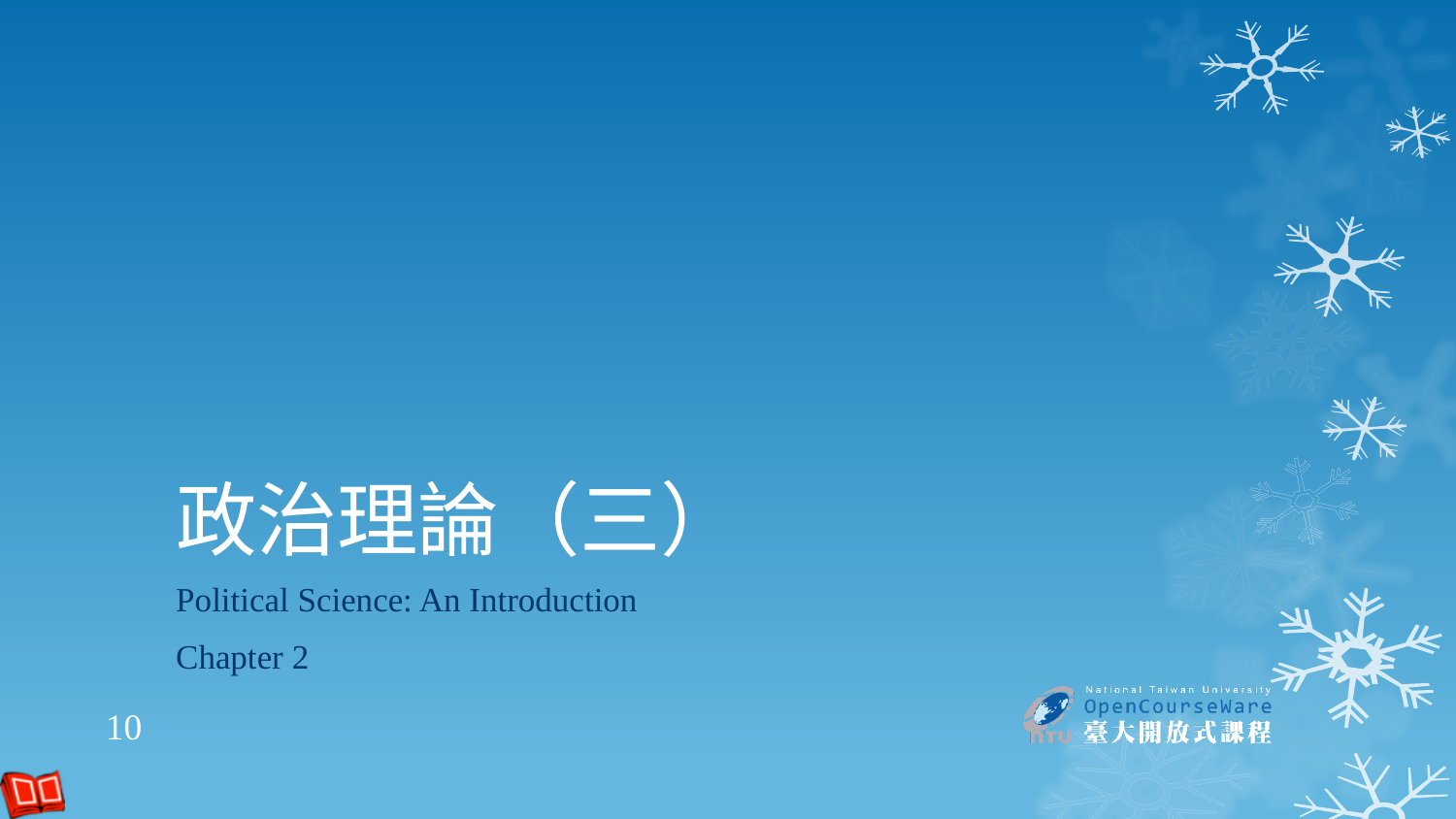

政治理論（三）
Political Science: An Introduction
Chapter 2
10